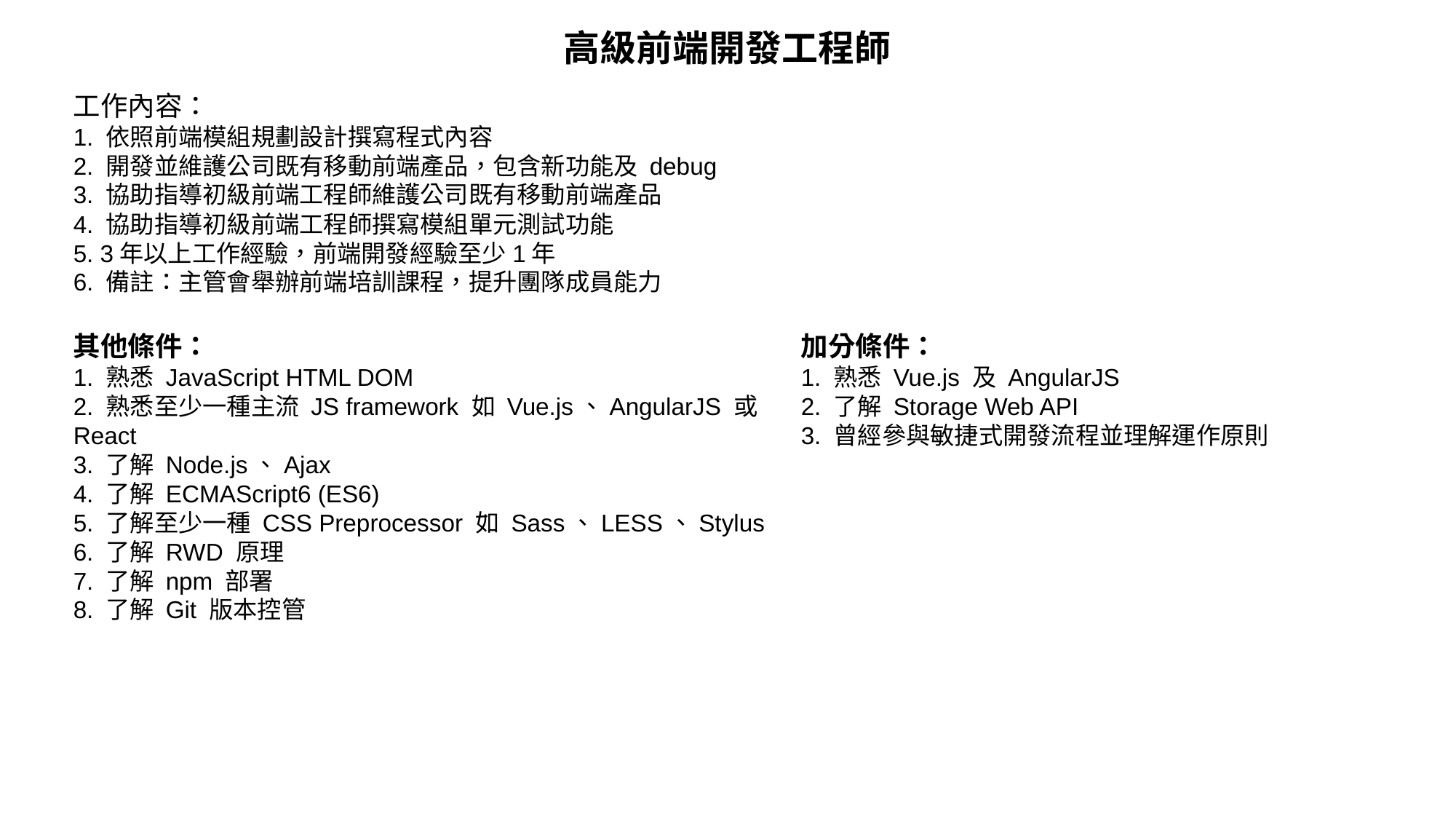

高級前端開發工程師
工作內容：
1. 依照前端模組規劃設計撰寫程式內容
2. 開發並維護公司既有移動前端產品，包含新功能及 debug
3. 協助指導初級前端工程師維護公司既有移動前端產品
4. 協助指導初級前端工程師撰寫模組單元測試功能
5. 3年以上工作經驗，前端開發經驗至少1年
6. 備註：主管會舉辦前端培訓課程，提升團隊成員能力
其他條件：
1. 熟悉 JavaScript HTML DOM
2. 熟悉至少一種主流 JS framework 如 Vue.js、AngularJS 或 React
3. 了解 Node.js、Ajax
4. 了解 ECMAScript6 (ES6)
5. 了解至少一種 CSS Preprocessor 如 Sass、LESS、Stylus
6. 了解 RWD 原理
7. 了解 npm 部署
8. 了解 Git 版本控管
加分條件：
1. 熟悉 Vue.js 及 AngularJS
2. 了解 Storage Web API
3. 曾經參與敏捷式開發流程並理解運作原則